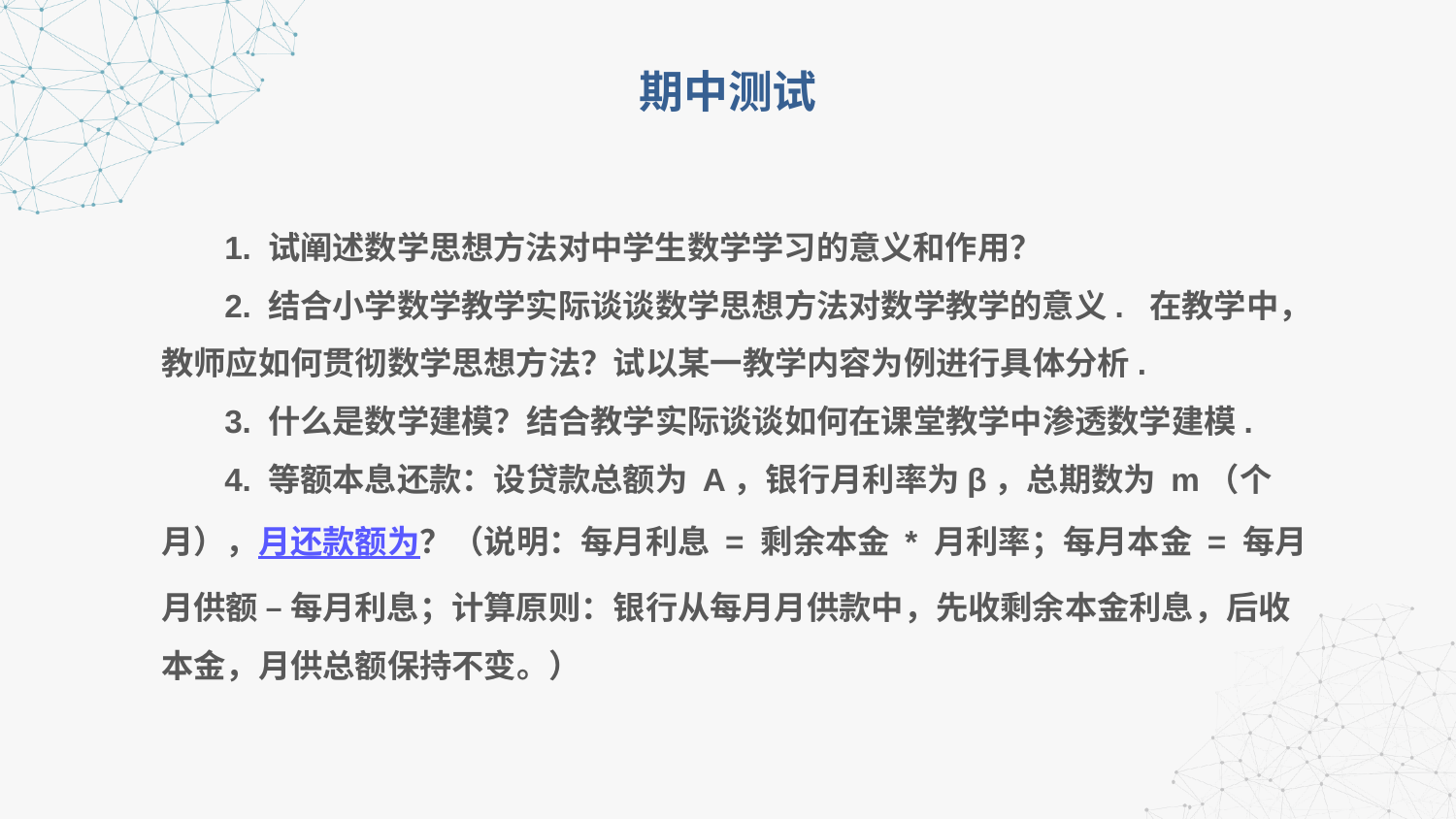

期中测试
       1. 试阐述数学思想方法对中学生数学学习的意义和作用？
       2. 结合小学数学教学实际谈谈数学思想方法对数学教学的意义.  在教学中，教师应如何贯彻数学思想方法？试以某一教学内容为例进行具体分析.
       3. 什么是数学建模？结合教学实际谈谈如何在课堂教学中渗透数学建模.
       4. 等额本息还款：设贷款总额为 A，银行月利率为β，总期数为 m（个月），月还款额为？（说明：每月利息 = 剩余本金 * 月利率；每月本金 = 每月月供额 – 每月利息；计算原则：银行从每月月供款中，先收剩余本金利息，后收本金，月供总额保持不变。）